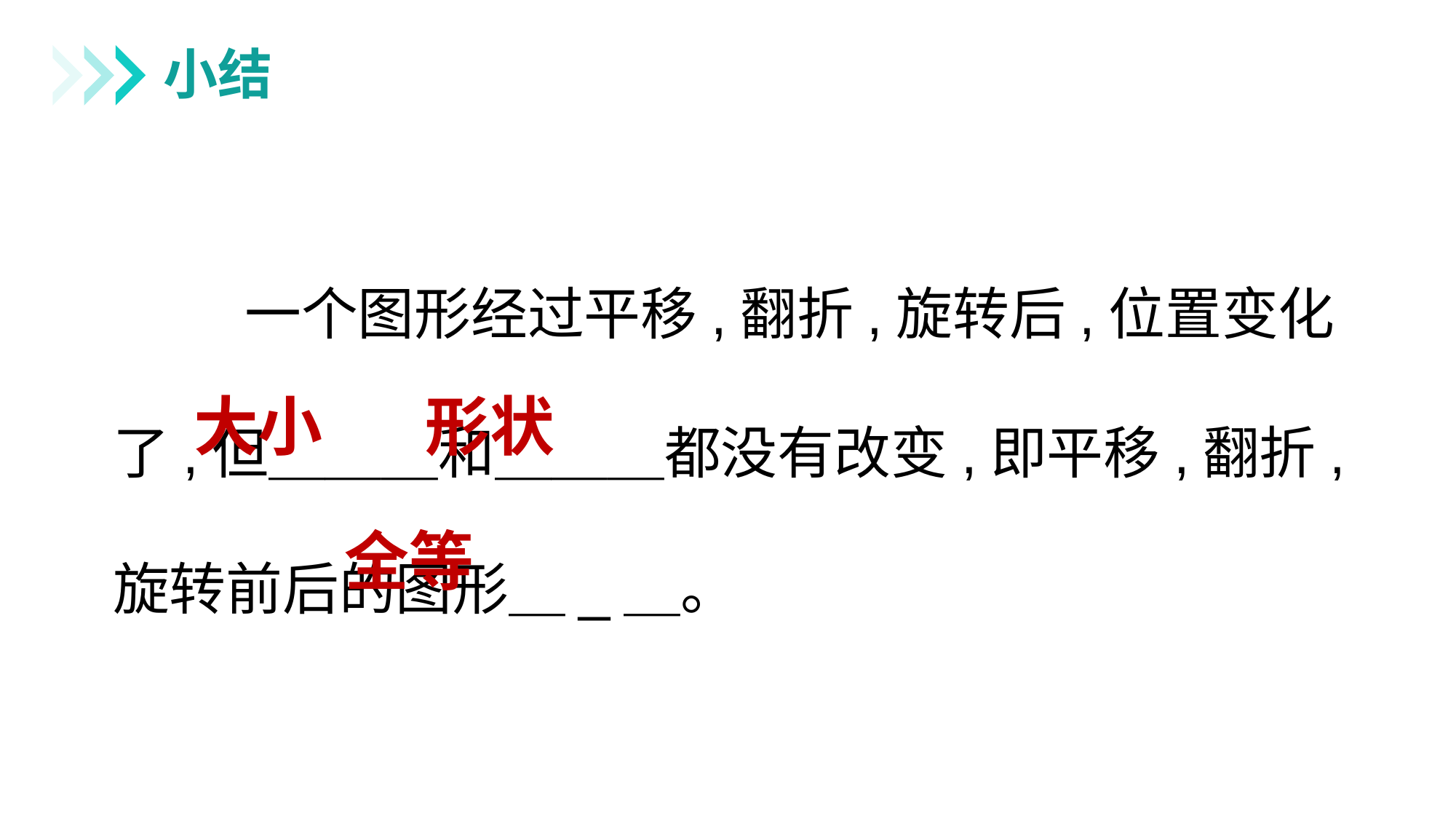

小结
       一个图形经过平移,翻折,旋转后,位置变化了,但＿＿＿和＿＿＿都没有改变,即平移,翻折,旋转前后的图形＿_＿。
大小
形状
全等